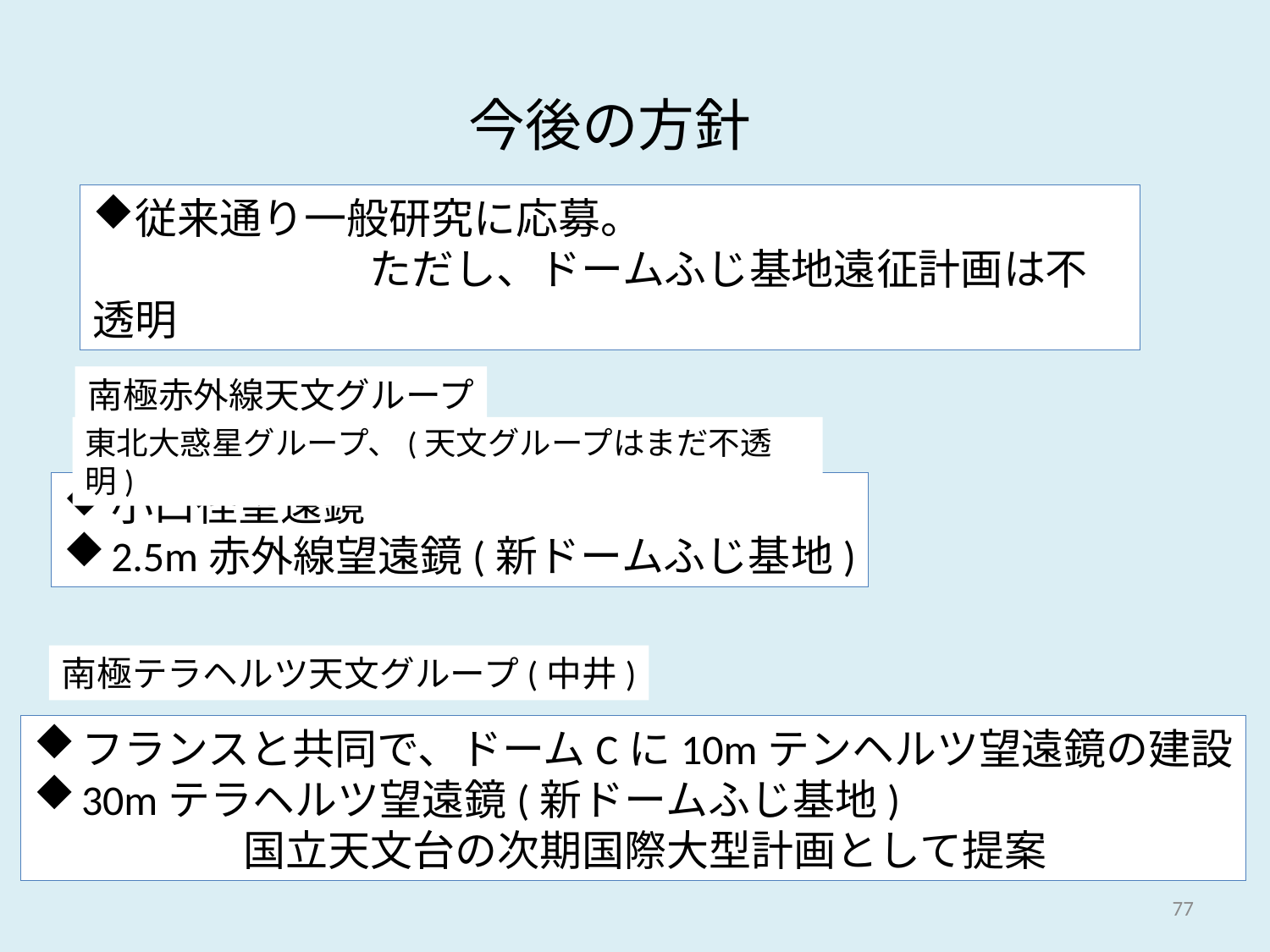

今後の方針
従来通り一般研究に応募。
                            ただし、ドームふじ基地遠征計画は不透明
南極赤外線天文グループ
東北大惑星グループ、(天文グループはまだ不透明)
小口径望遠鏡
2.5m赤外線望遠鏡(新ドームふじ基地)
南極テラヘルツ天文グループ(中井)
フランスと共同で、ドームCに10mテンヘルツ望遠鏡の建設
30mテラヘルツ望遠鏡(新ドームふじ基地)
                     国立天文台の次期国際大型計画として提案
77